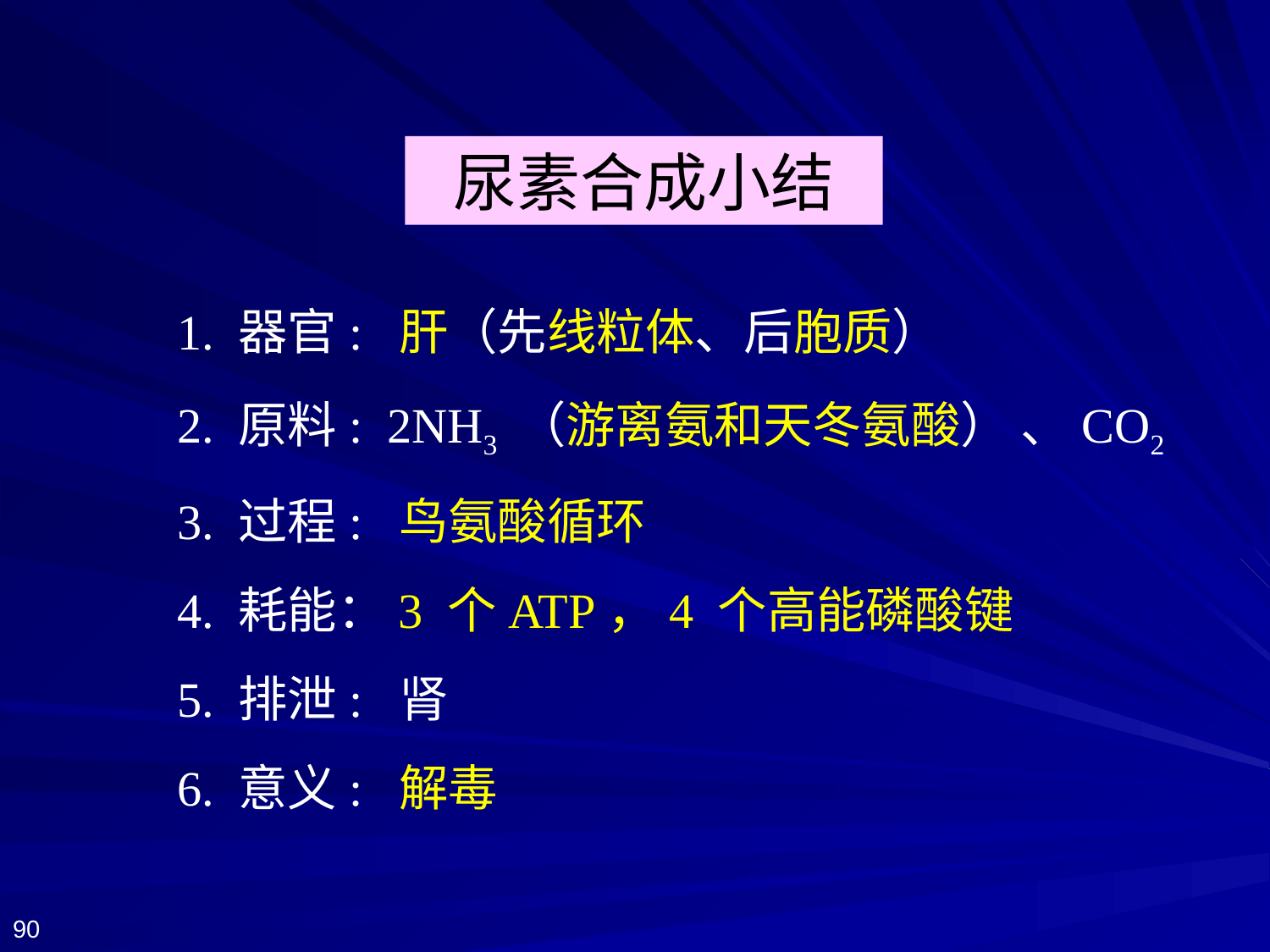

尿素合成小结
1. 器官:  肝（先线粒体、后胞质）
2. 原料:  2NH3 （游离氨和天冬氨酸） 、CO2
3. 过程:  鸟氨酸循环
4. 耗能：3 个ATP，4 个高能磷酸键
5. 排泄:  肾
6. 意义:  解毒
90